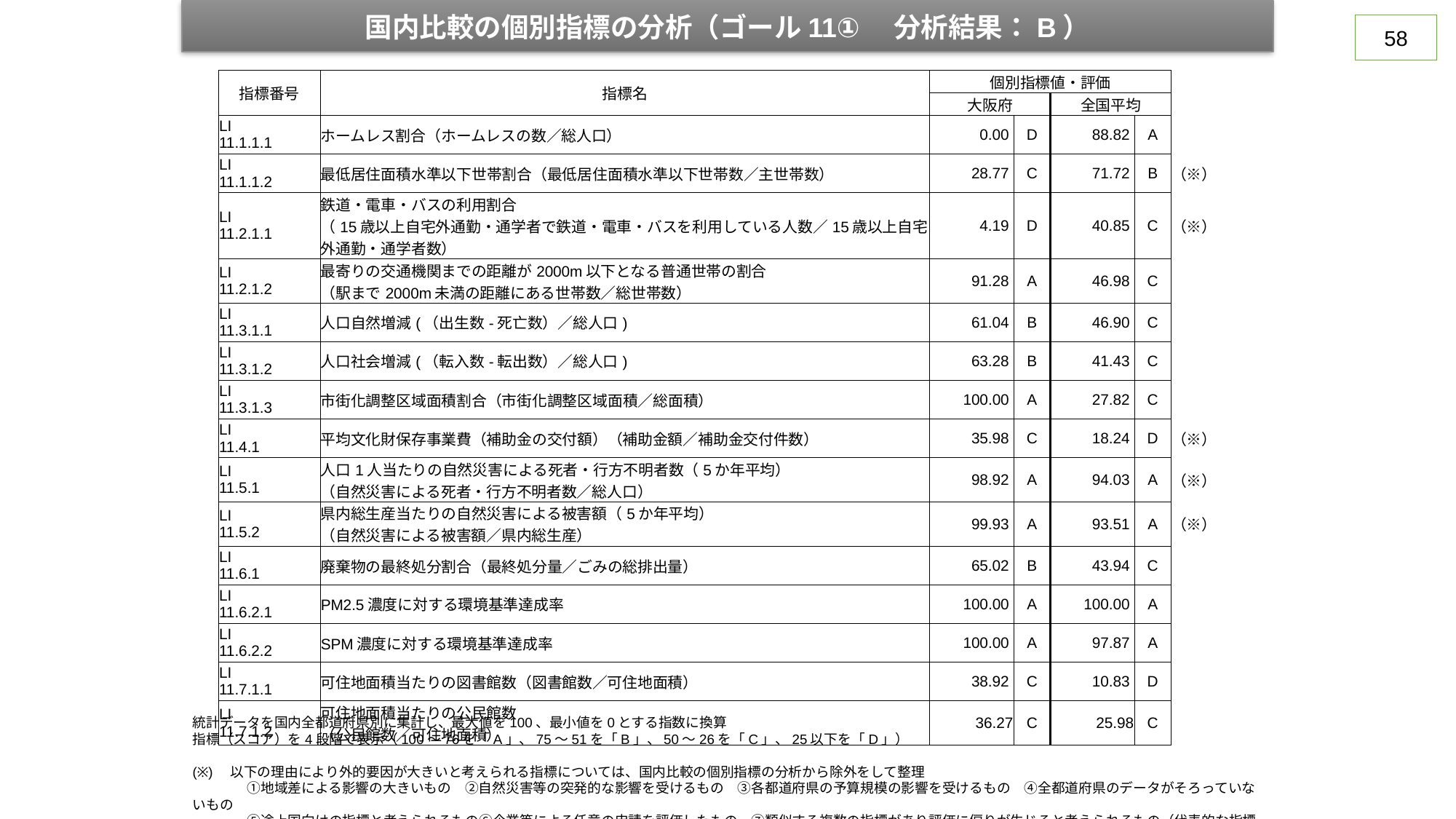

国内比較の個別指標の分析（ゴール11①　分析結果：B）
58
| 指標番号 | 指標名 | 個別指標値・評価 |  |  |  |  |
| --- | --- | --- | --- | --- | --- | --- |
|  |  | 大阪府 |  | 全国平均 |  |  |
| LI 11.1.1.1 | ホームレス割合（ホームレスの数／総人口） | 0.00 | D | 88.82 | A |  |
| LI 11.1.1.2 | 最低居住面積水準以下世帯割合（最低居住面積水準以下世帯数／主世帯数） | 28.77 | C | 71.72 | B | （※） |
| LI 11.2.1.1 | 鉄道・電車・バスの利用割合 （15歳以上自宅外通勤・通学者で鉄道・電車・バスを利用している人数／15歳以上自宅外通勤・通学者数） | 4.19 | D | 40.85 | C | （※） |
| LI 11.2.1.2 | 最寄りの交通機関までの距離が2000m以下となる普通世帯の割合 （駅まで2000m未満の距離にある世帯数／総世帯数） | 91.28 | A | 46.98 | C |  |
| LI 11.3.1.1 | 人口自然増減(（出生数-死亡数）／総人口) | 61.04 | B | 46.90 | C |  |
| LI 11.3.1.2 | 人口社会増減(（転入数-転出数）／総人口) | 63.28 | B | 41.43 | C |  |
| LI 11.3.1.3 | 市街化調整区域面積割合（市街化調整区域面積／総面積） | 100.00 | A | 27.82 | C |  |
| LI 11.4.1 | 平均文化財保存事業費（補助金の交付額）（補助金額／補助金交付件数） | 35.98 | C | 18.24 | D | （※） |
| LI 11.5.1 | 人口1人当たりの自然災害による死者・行方不明者数（5か年平均） （自然災害による死者・行方不明者数／総人口） | 98.92 | A | 94.03 | A | （※） |
| LI 11.5.2 | 県内総生産当たりの自然災害による被害額（5か年平均） （自然災害による被害額／県内総生産） | 99.93 | A | 93.51 | A | （※） |
| LI 11.6.1 | 廃棄物の最終処分割合（最終処分量／ごみの総排出量） | 65.02 | B | 43.94 | C |  |
| LI 11.6.2.1 | PM2.5濃度に対する環境基準達成率 | 100.00 | A | 100.00 | A |  |
| LI 11.6.2.2 | SPM濃度に対する環境基準達成率 | 100.00 | A | 97.87 | A |  |
| LI 11.7.1.1 | 可住地面積当たりの図書館数（図書館数／可住地面積） | 38.92 | C | 10.83 | D |  |
| LI 11.7.1.2 | 可住地面積当たりの公民館数 （公民館数／可住地面積） | 36.27 | C | 25.98 | C |  |
統計データを国内全都道府県別に集計し、最大値を100、最小値を0とする指数に換算
指標（スコア）を4段階で表示（100～76を「A」、75～51を「B」、50～26を「C」、25以下を「D」）

(※)　以下の理由により外的要因が大きいと考えられる指標については、国内比較の個別指標の分析から除外をして整理
　　　　①地域差による影響の大きいもの　②自然災害等の突発的な影響を受けるもの　③各都道府県の予算規模の影響を受けるもの　④全都道府県のデータがそろっていないもの
　　　　⑤途上国向けの指標と考えられるもの⑥企業等による任意の申請を評価したもの　⑦類似する複数の指標があり評価に偏りが生じると考えられるもの（代表的な指標で評価）